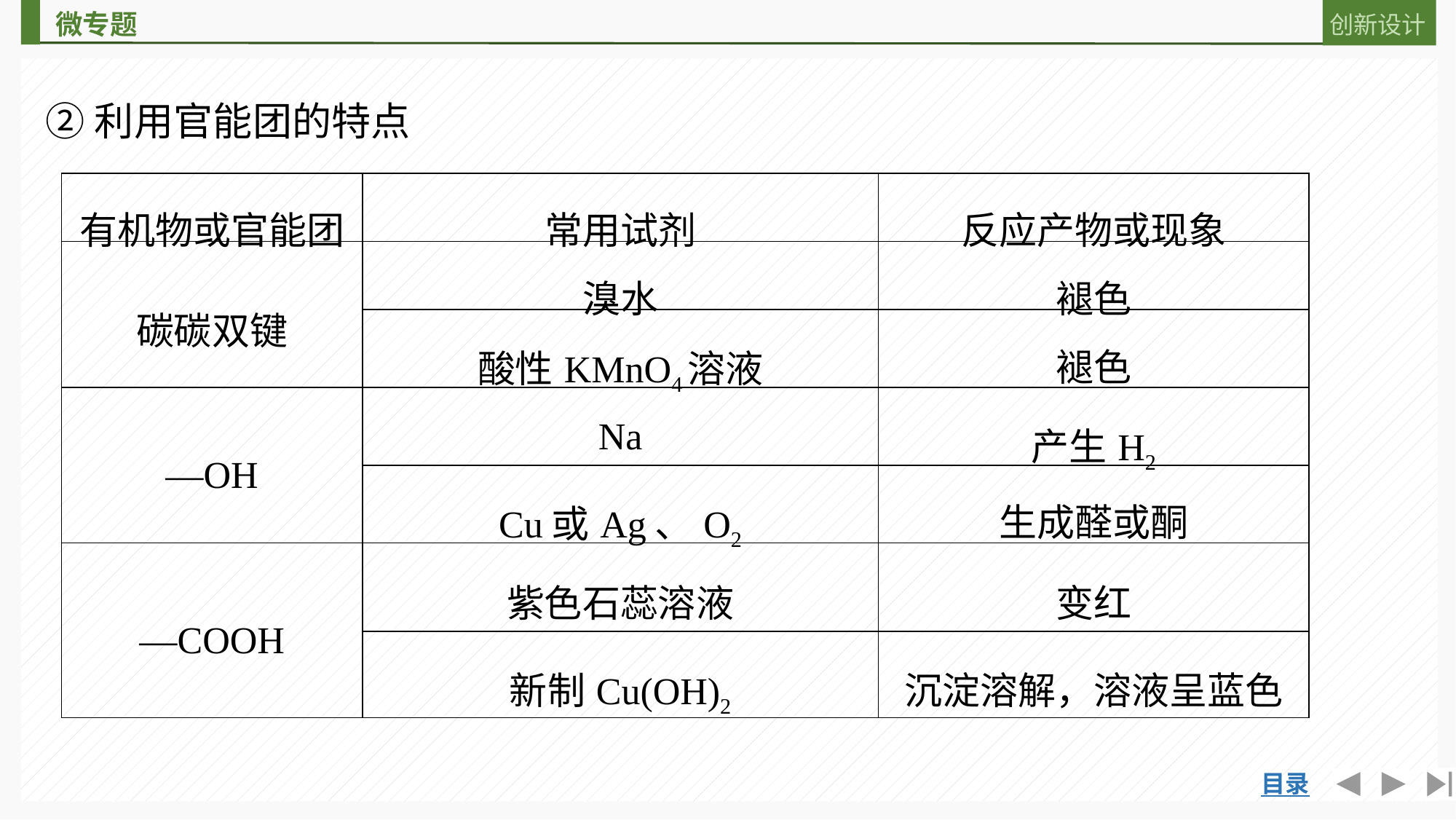

②利用官能团的特点
| 有机物或官能团 | 常用试剂 | 反应产物或现象 |
| --- | --- | --- |
| 碳碳双键 | 溴水 | 褪色 |
|  | 酸性KMnO4溶液 | 褪色 |
| —OH | Na | 产生H2 |
|  | Cu或Ag、O2 | 生成醛或酮 |
| —COOH | 紫色石蕊溶液 | 变红 |
|  | 新制Cu(OH)2 | 沉淀溶解，溶液呈蓝色 |